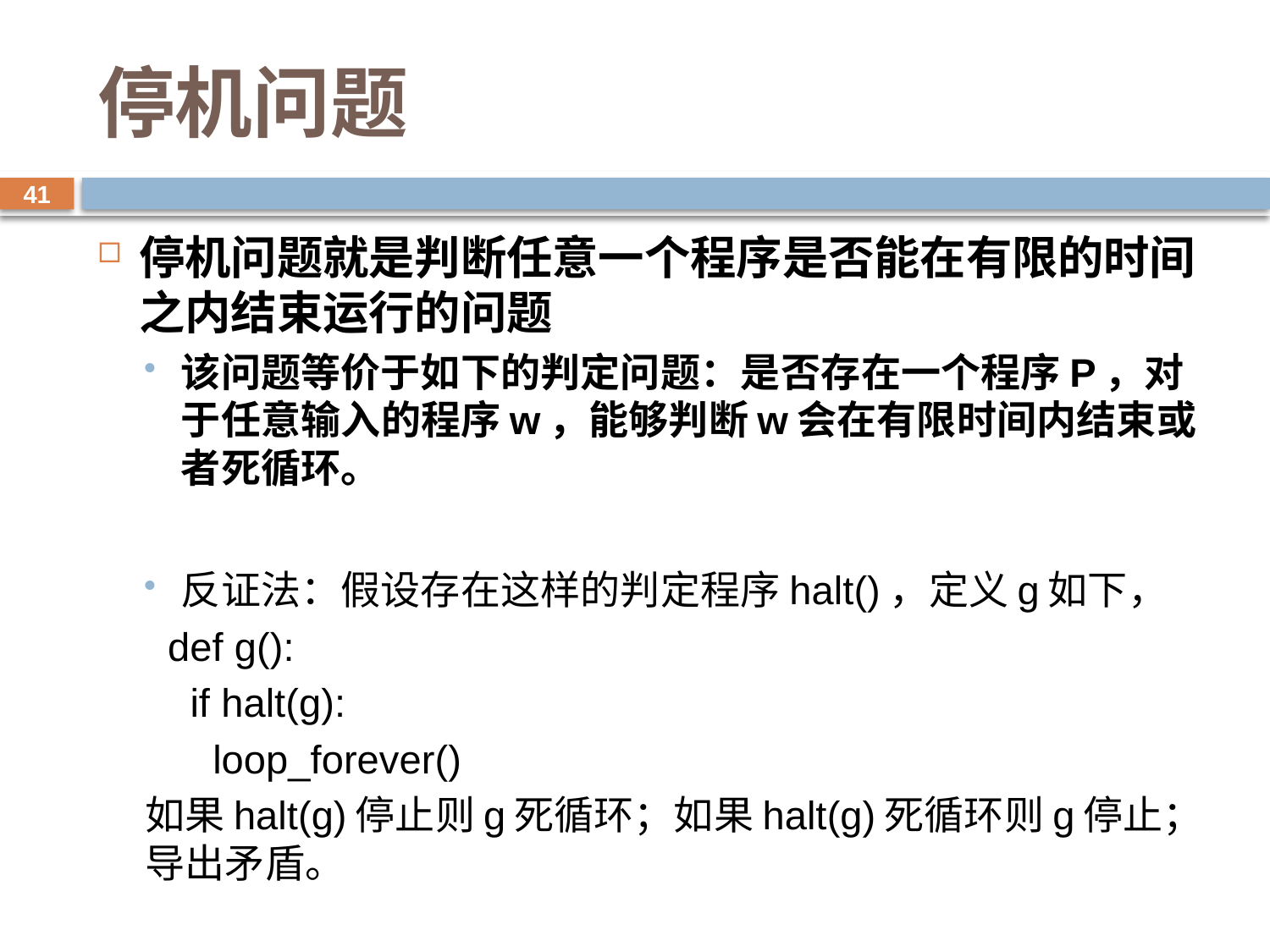

# 停机问题
41
停机问题就是判断任意一个程序是否能在有限的时间之内结束运行的问题
该问题等价于如下的判定问题：是否存在一个程序P，对于任意输入的程序w，能够判断w会在有限时间内结束或者死循环。

反证法：假设存在这样的判定程序halt()，定义g如下，
  def g():
    if halt(g):
      loop_forever()
如果halt(g)停止则g死循环；如果halt(g)死循环则g停止；导出矛盾。